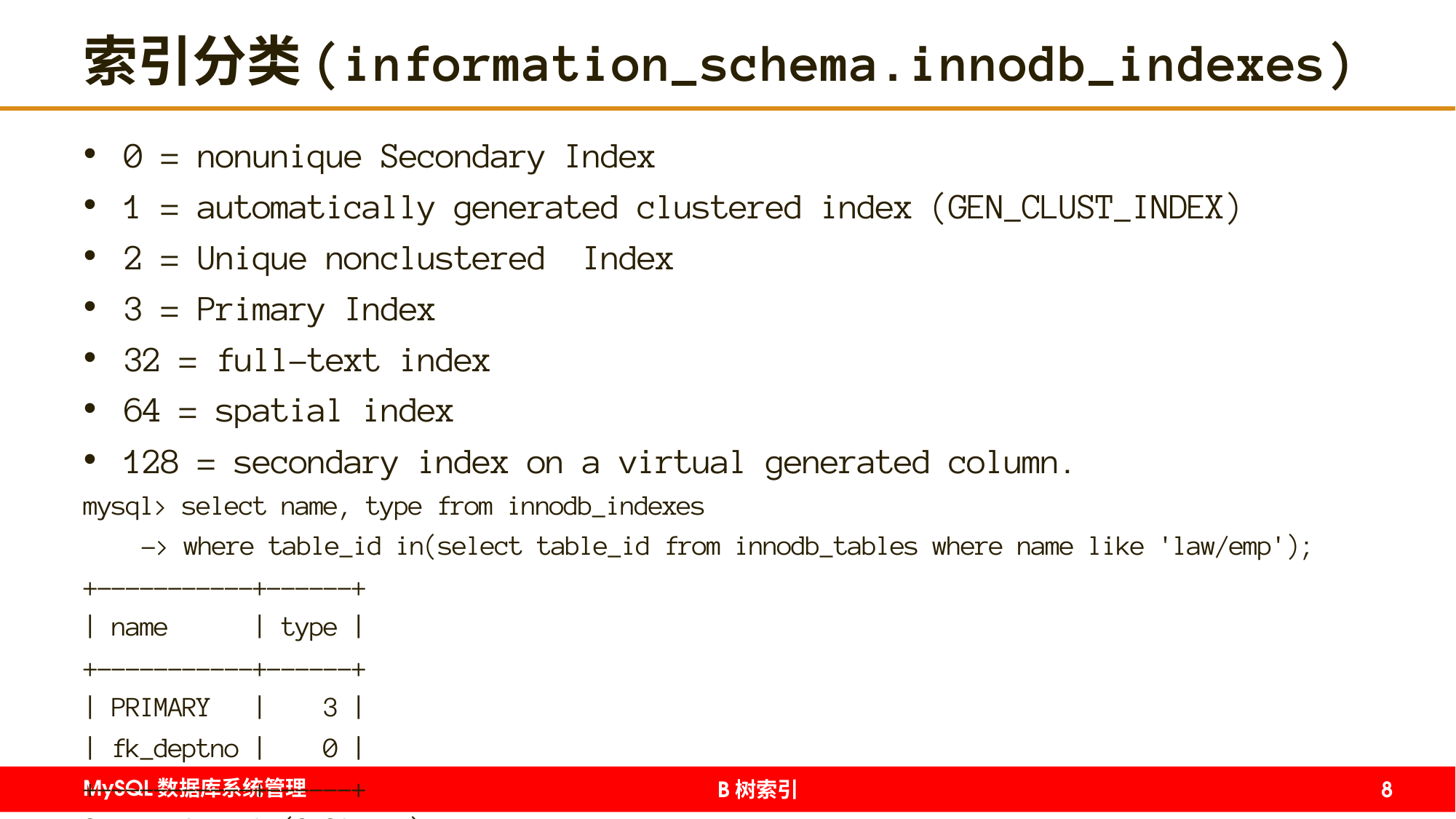

# 索引分类(information_schema.innodb_indexes)
0 = nonunique Secondary Index
1 = automatically generated clustered index (GEN_CLUST_INDEX)
2 = Unique nonclustered  Index
3 = Primary Index
32 = full-text index
64 = spatial index
128 = secondary index on a virtual generated column.
mysql> select name, type from innodb_indexes
    -> where table_id in(select table_id from innodb_tables where name like 'law/emp');
+-----------+------+
| name      | type |
+-----------+------+
| PRIMARY   |    3 |
| fk_deptno |    0 |
+-----------+------+
2 rows in set (0.01 sec)